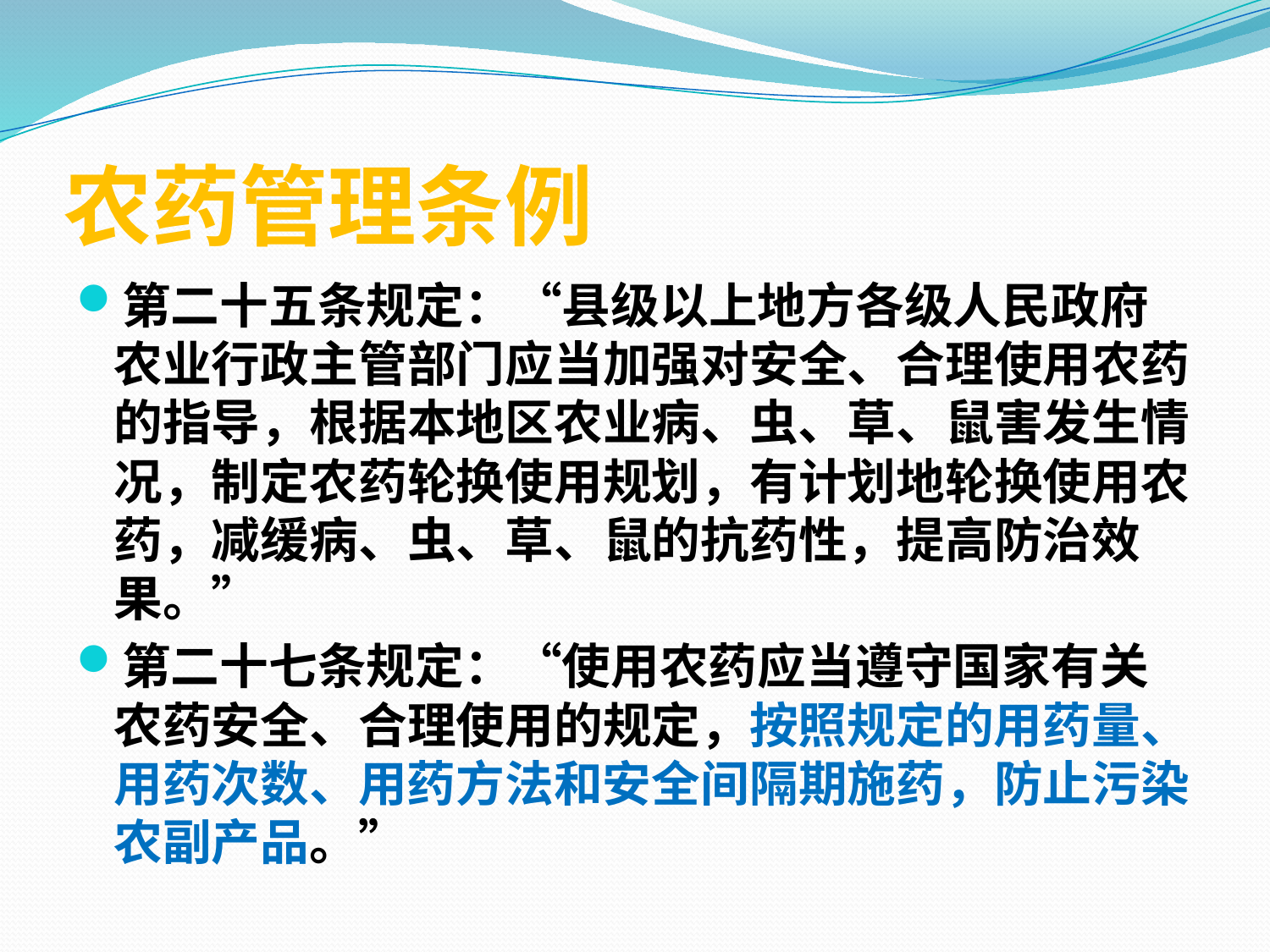

# 农药管理条例
第二十五条规定：“县级以上地方各级人民政府农业行政主管部门应当加强对安全、合理使用农药的指导，根据本地区农业病、虫、草、鼠害发生情况，制定农药轮换使用规划，有计划地轮换使用农药，减缓病、虫、草、鼠的抗药性，提高防治效果。”
第二十七条规定：“使用农药应当遵守国家有关农药安全、合理使用的规定，按照规定的用药量、用药次数、用药方法和安全间隔期施药，防止污染农副产品。”